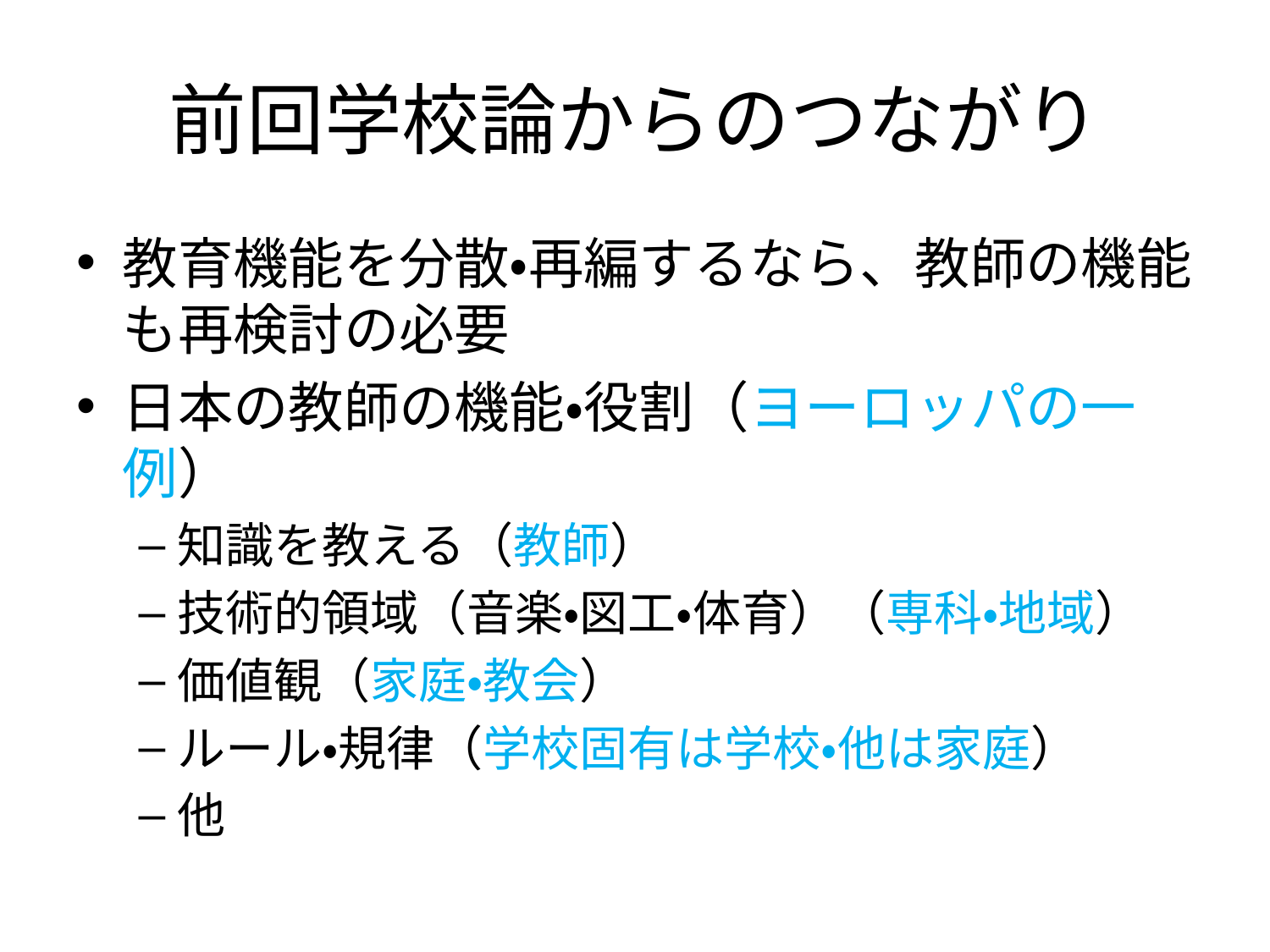

# 前回学校論からのつながり
教育機能を分散・再編するなら、教師の機能も再検討の必要
日本の教師の機能・役割（ヨーロッパの一例）
知識を教える（教師）
技術的領域（音楽・図工・体育）（専科・地域）
価値観（家庭・教会）
ルール・規律（学校固有は学校・他は家庭）
他